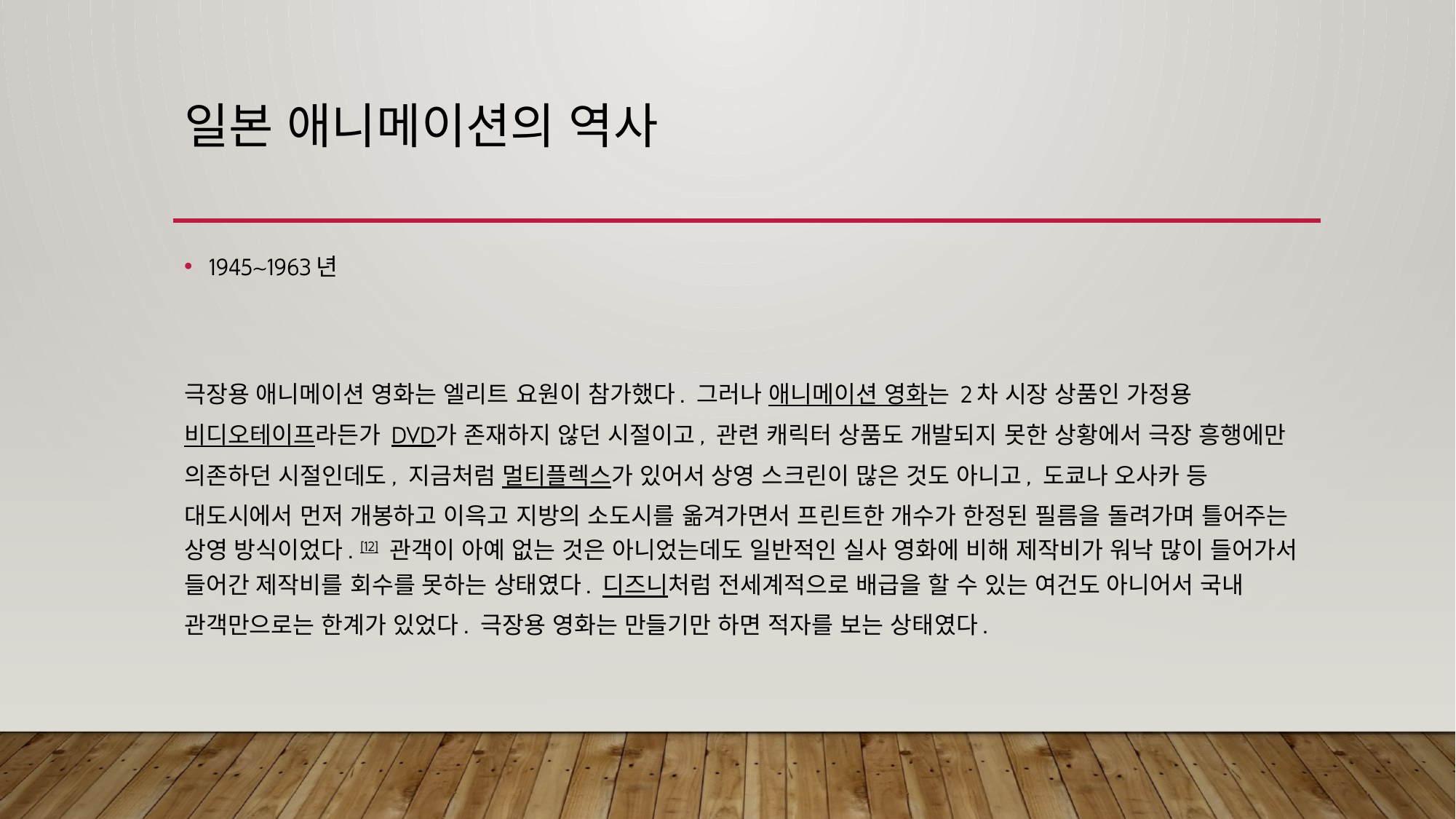

# 일본 애니메이션의 역사
1945~1963년

극장용 애니메이션 영화는 엘리트 요원이 참가했다. 그러나 애니메이션 영화는 2차 시장 상품인 가정용 비디오테이프라든가 DVD가 존재하지 않던 시절이고, 관련 캐릭터 상품도 개발되지 못한 상황에서 극장 흥행에만 의존하던 시절인데도, 지금처럼 멀티플렉스가 있어서 상영 스크린이 많은 것도 아니고, 도쿄나 오사카 등 대도시에서 먼저 개봉하고 이윽고 지방의 소도시를 옮겨가면서 프린트한 개수가 한정된 필름을 돌려가며 틀어주는 상영 방식이었다. [12] 관객이 아예 없는 것은 아니었는데도 일반적인 실사 영화에 비해 제작비가 워낙 많이 들어가서 들어간 제작비를 회수를 못하는 상태였다. 디즈니처럼 전세계적으로 배급을 할 수 있는 여건도 아니어서 국내 관객만으로는 한계가 있었다. 극장용 영화는 만들기만 하면 적자를 보는 상태였다.